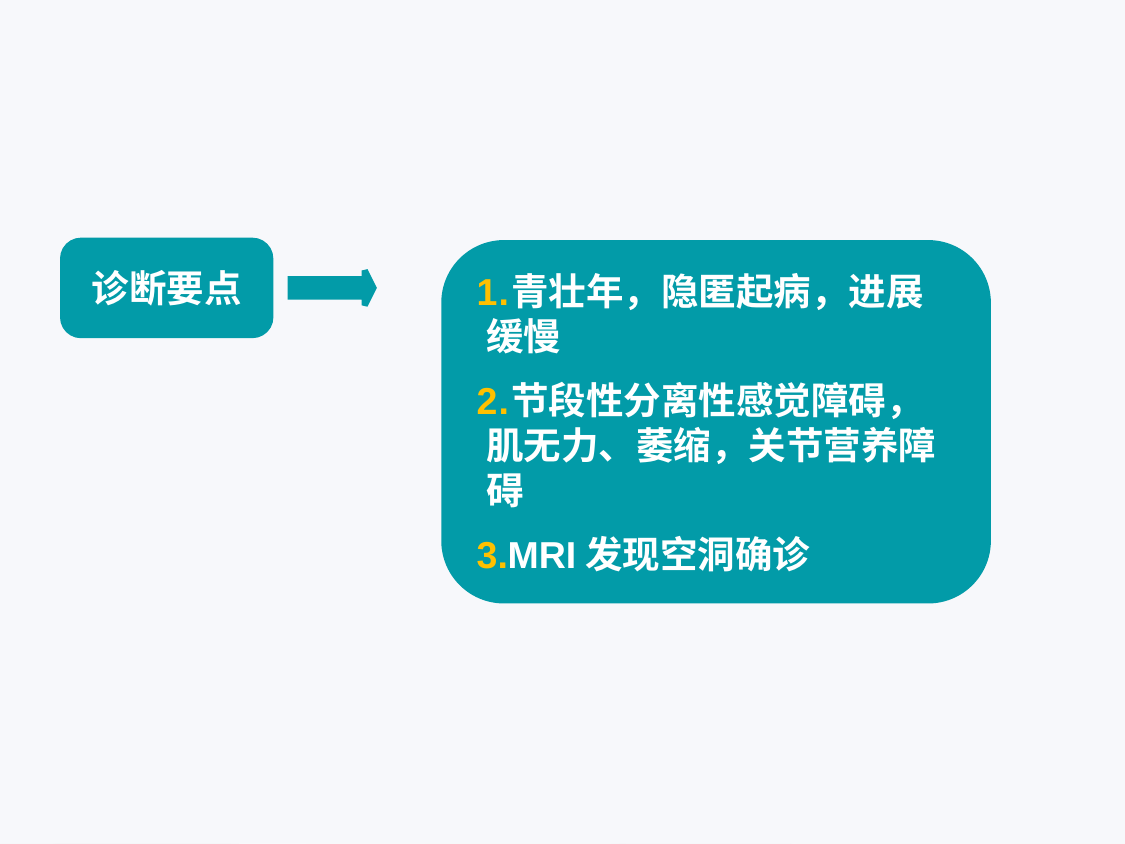

青壮年，隐匿起病，进展缓慢
节段性分离性感觉障碍，肌无力、萎缩，关节营养障碍
MRI发现空洞确诊
诊断要点